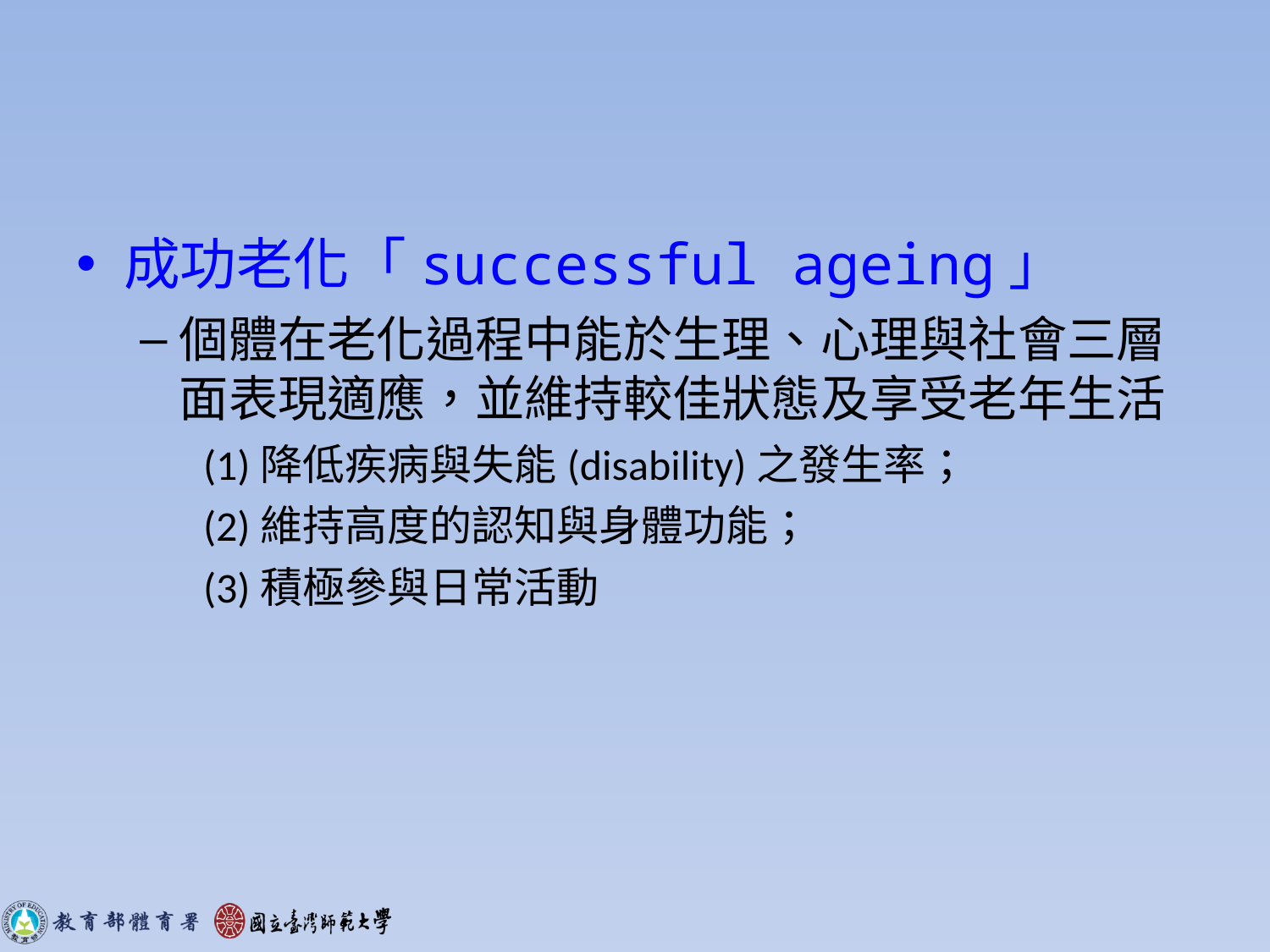

#
成功老化「successful ageing」
個體在老化過程中能於生理、心理與社會三層面表現適應，並維持較佳狀態及享受老年生活
(1)降低疾病與失能(disability)之發生率；
(2)維持高度的認知與身體功能；
(3)積極參與日常活動